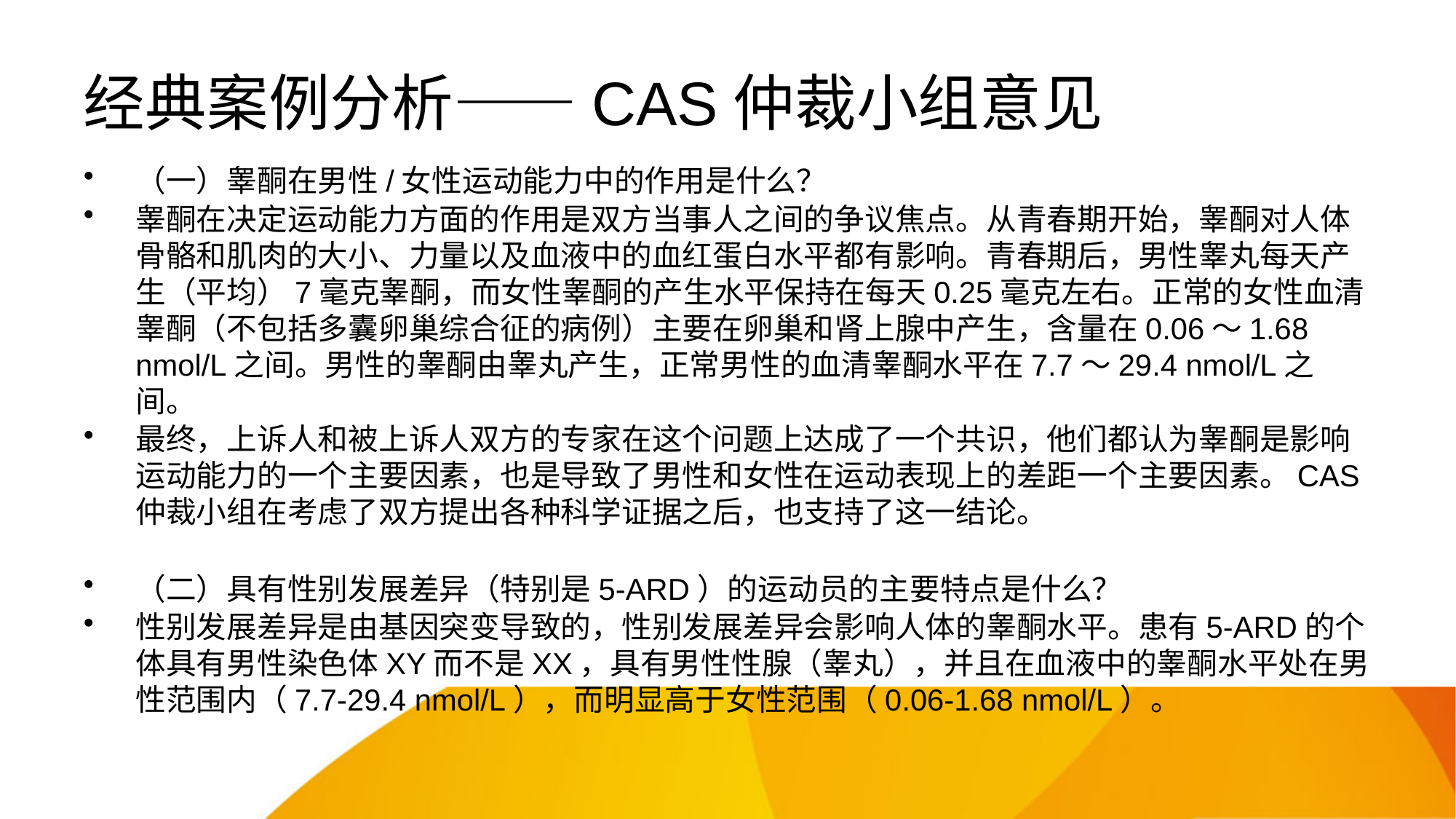

# 经典案例分析——CAS仲裁小组意见
（一）睾酮在男性/女性运动能力中的作用是什么？
睾酮在决定运动能力方面的作用是双方当事人之间的争议焦点。从青春期开始，睾酮对人体骨骼和肌肉的大小、力量以及血液中的血红蛋白水平都有影响。青春期后，男性睾丸每天产生（平均）7毫克睾酮，而女性睾酮的产生水平保持在每天0.25毫克左右。正常的女性血清睾酮（不包括多囊卵巢综合征的病例）主要在卵巢和肾上腺中产生，含量在0.06～1.68 nmol/L之间。男性的睾酮由睾丸产生，正常男性的血清睾酮水平在7.7～29.4 nmol/L之间。
最终，上诉人和被上诉人双方的专家在这个问题上达成了一个共识，他们都认为睾酮是影响运动能力的一个主要因素，也是导致了男性和女性在运动表现上的差距一个主要因素。CAS仲裁小组在考虑了双方提出各种科学证据之后，也支持了这一结论。

（二）具有性别发展差异（特别是5-ARD）的运动员的主要特点是什么？
性别发展差异是由基因突变导致的，性别发展差异会影响人体的睾酮水平。患有5-ARD的个体具有男性染色体XY而不是XX，具有男性性腺（睾丸），并且在血液中的睾酮水平处在男性范围内（7.7-29.4 nmol/L），而明显高于女性范围（0.06-1.68 nmol/L）。